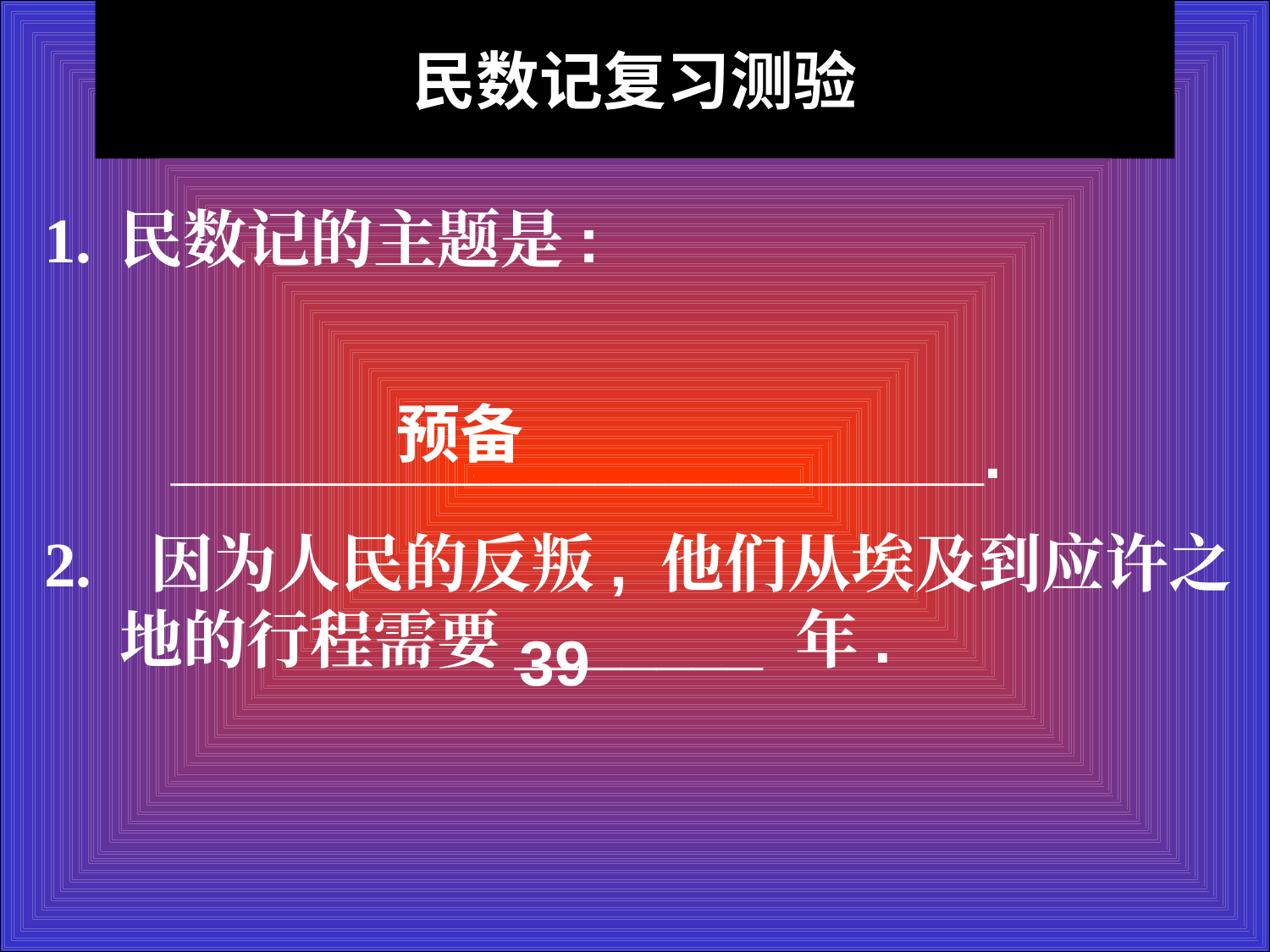

民数记复习测验
民数记的主题是:

	_______________________.
 因为人民的反叛, 他们从埃及到应许之地的行程需要_______ 年.
预备
39